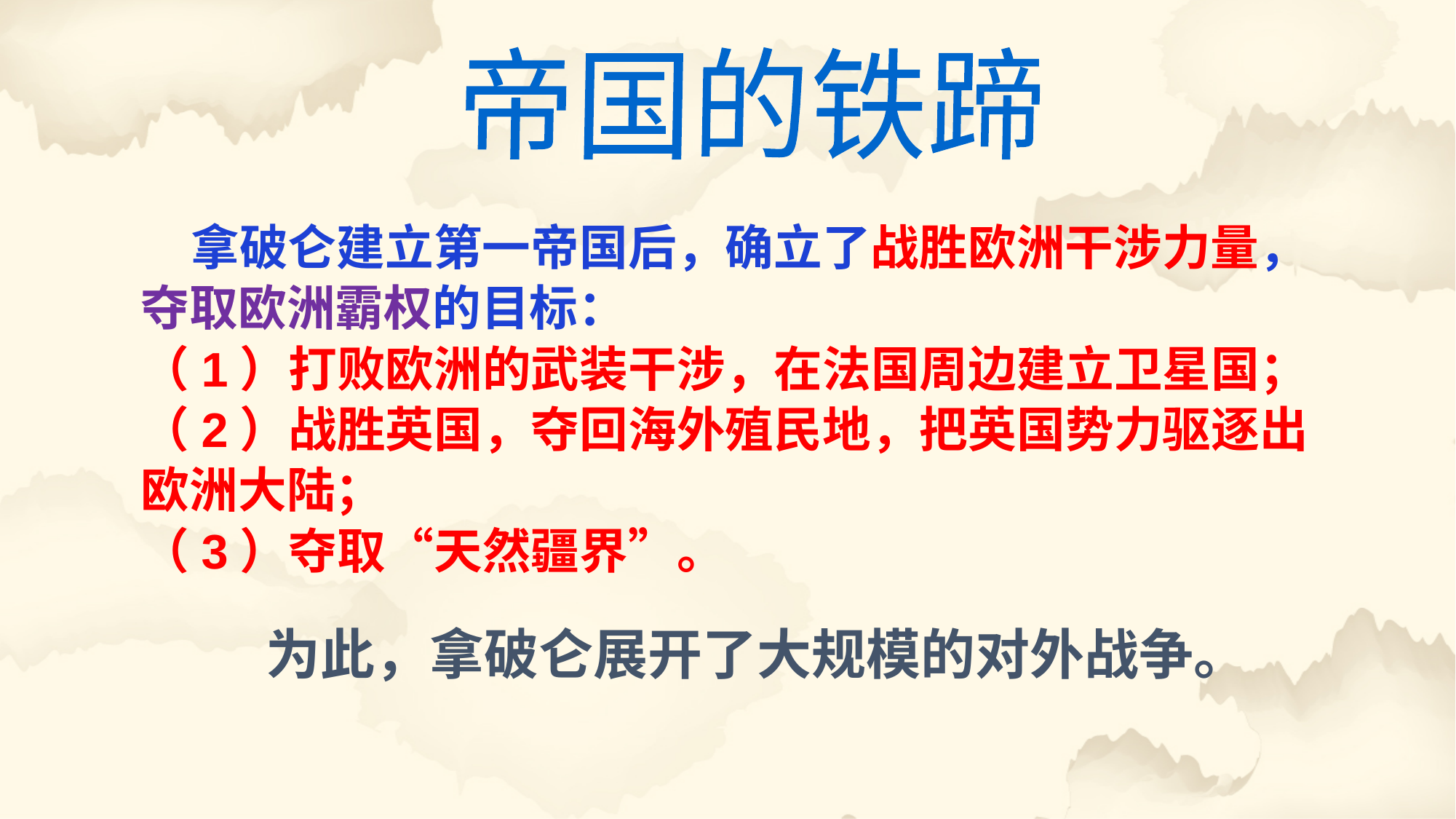

帝国的铁蹄
       拿破仑建立第一帝国后，确立了战胜欧洲干涉力量，夺取欧洲霸权的目标：
（1）打败欧洲的武装干涉，在法国周边建立卫星国；
（2）战胜英国，夺回海外殖民地，把英国势力驱逐出欧洲大陆；
（3）夺取“天然疆界”。
为此，拿破仑展开了大规模的对外战争。